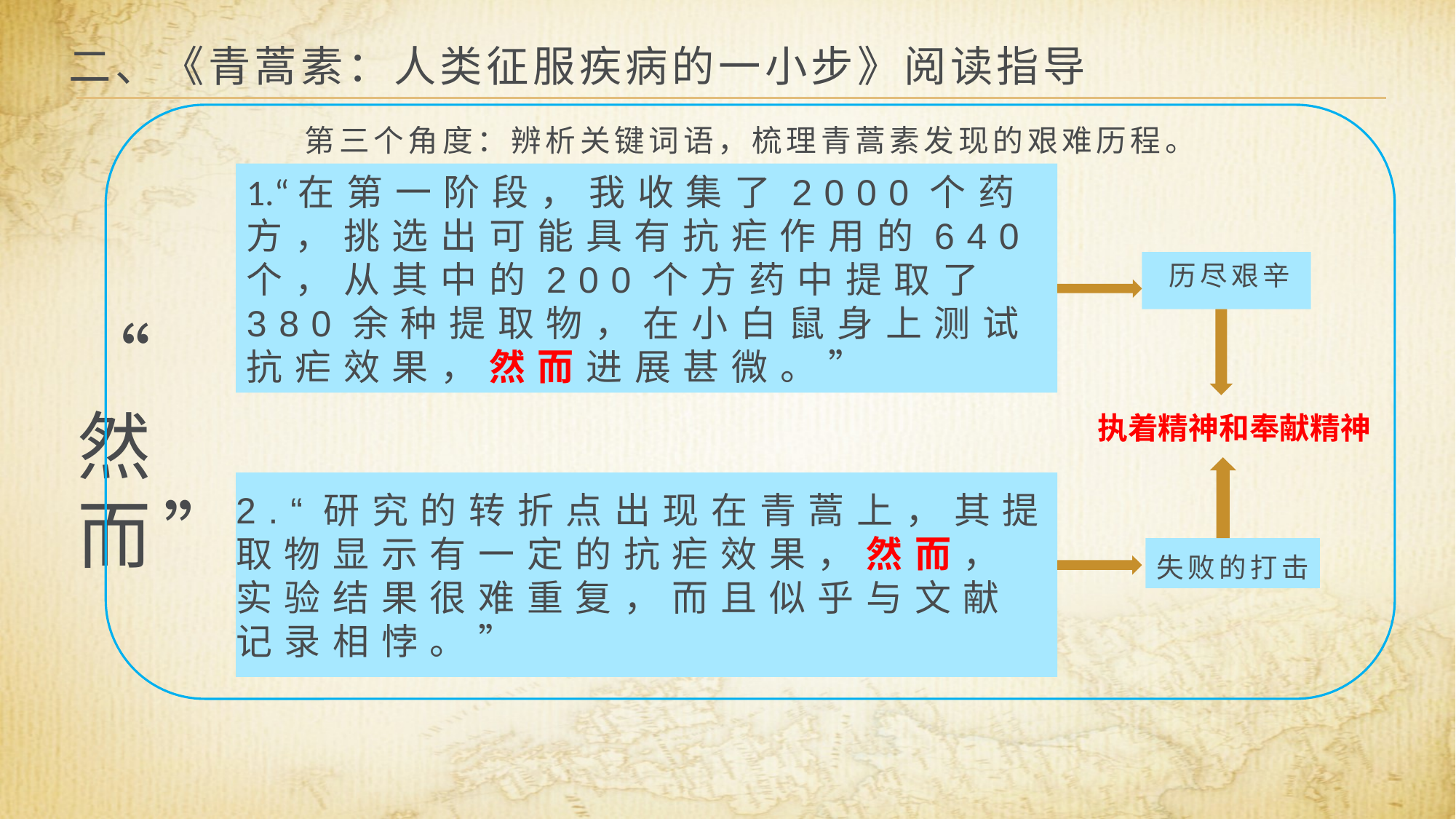

二、《青蒿素：人类征服疾病的一小步》阅读指导

第三个角度：辨析关键词语，梳理青蒿素发现的艰难历程。
1.“在第一阶段，我收集了2000个药方，挑选出可能具有抗疟作用的640个，从其中的200个方药中提取了380余种提取物，在小白鼠身上测试抗疟效果，然而进展甚微。”
  历尽艰辛

“然而”

执着精神和奉献精神

2.“研究的转折点出现在青蒿上，其提取物显示有一定的抗疟效果，然而，实验结果很难重复，而且似乎与文献记录相悖。”
失败的打击